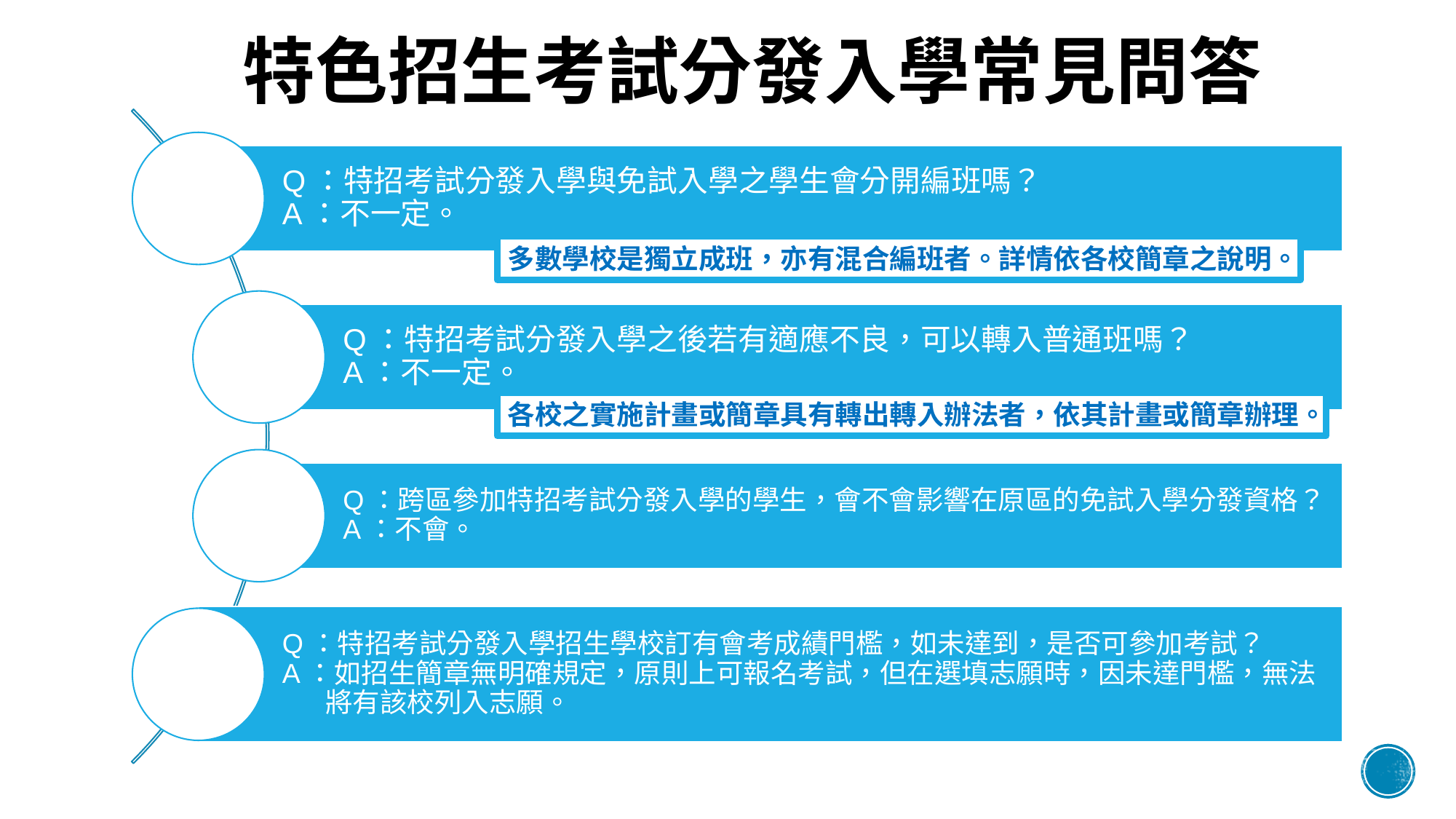

# 特色招生考試分發入學常見問答
Q：特招考試分發入學與免試入學之學生會分開編班嗎？
A：不一定。
Q：特招考試分發入學之後若有適應不良，可以轉入普通班嗎？
A：不一定。
Q：跨區參加特招考試分發入學的學生，會不會影響在原區的免試入學分發資格？
A：不會。
Q：特招考試分發入學招生學校訂有會考成績門檻，如未達到，是否可參加考試？
A：如招生簡章無明確規定，原則上可報名考試，但在選填志願時，因未達門檻，無法
       將有該校列入志願。
多數學校是獨立成班，亦有混合編班者。詳情依各校簡章之說明。
各校之實施計畫或簡章具有轉出轉入辦法者，依其計畫或簡章辦理。